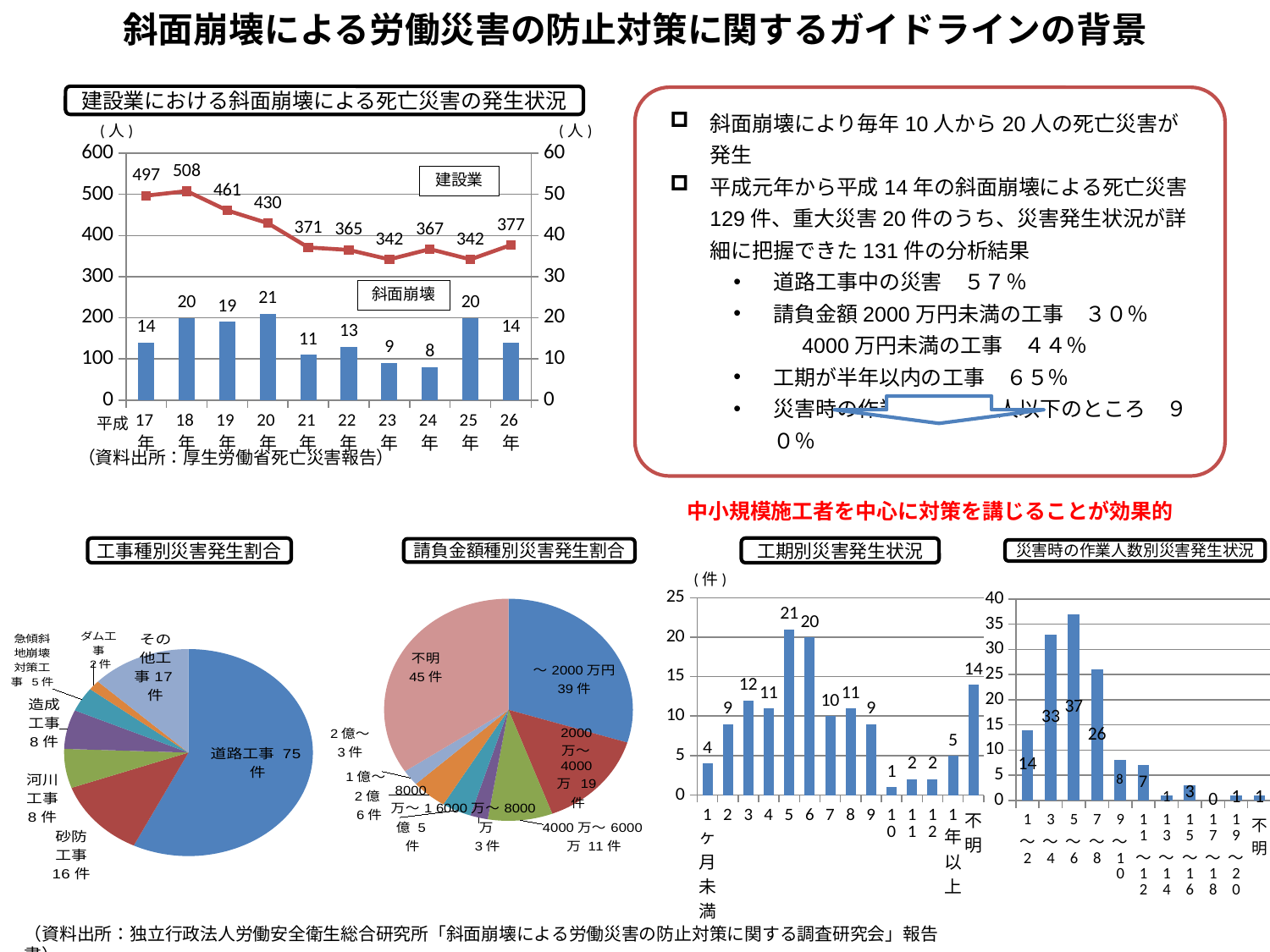

# 斜面崩壊による労働災害の防止対策に関するガイドラインの背景
建設業における斜面崩壊による死亡災害の発生状況
(人)
(人)

### Chart

| Category | 土砂崩壊 | 建設業 |
|---|---|---|
| 17年 | 14.0 | 497.0 |
| 18年 | 20.0 | 508.0 |
| 19年 | 19.0 | 461.0 |
| 20年 | 21.0 | 430.0 |
| 21年 | 11.0 | 371.0 |
| 22年 | 13.0 | 365.0 |
| 23年 | 9.0 | 342.0 |
| 24年 | 8.0 | 367.0 |
| 25年 | 20.0 | 342.0 |
| 26年 | 14.0 | 377.0 |
（資料出所：厚生労働省死亡災害報告）
斜面崩壊により毎年10人から20人の死亡災害が発生
平成元年から平成14年の斜面崩壊による死亡災害129件、重大災害20件のうち、災害発生状況が詳細に把握できた131件の分析結果
道路工事中の災害　５７％
請負金額2000万円未満の工事　３０％
　　　4000万円未満の工事　４４％
工期が半年以内の工事　６５％
災害時の作業人数が10人以下のところ　９０％

中小規模施工者を中心に対策を講じることが効果的

平成
工事種別災害発生割合
請負金額種別災害発生割合
工期別災害発生状況
災害時の作業人数別災害発生状況
(件)

[unsupported chart]

[unsupported chart]

### Chart

| Category | 列1 |
|---|---|
| 1ヶ月未満 | 4.0 |
| 2 | 9.0 |
| 3 | 12.0 |
| 4 | 11.0 |
| 5 | 21.0 |
| 6 | 20.0 |
| 7 | 10.0 |
| 8 | 11.0 |
| 9 | 9.0 |
| 10 | 1.0 |
| 11 | 2.0 |
| 12 | 2.0 |
| 1年以上 | 5.0 |
| 不明 | 14.0 |

### Chart

| Category | 列1 |
|---|---|
| 1～2 | 14.0 |
| 3～4 | 33.0 |
| 5～6 | 37.0 |
| 7～8 | 26.0 |
| 9～10 | 8.0 |
| 11～12 | 7.0 |
| 13～14 | 1.0 |
| 15～16 | 3.0 |
| 17～18 | 0.0 |
| 19～20 | 1.0 |
| 不明 | 1.0 |
（資料出所：独立行政法人労働安全衛生総合研究所「斜面崩壊による労働災害の防止対策に関する調査研究会」報告書）